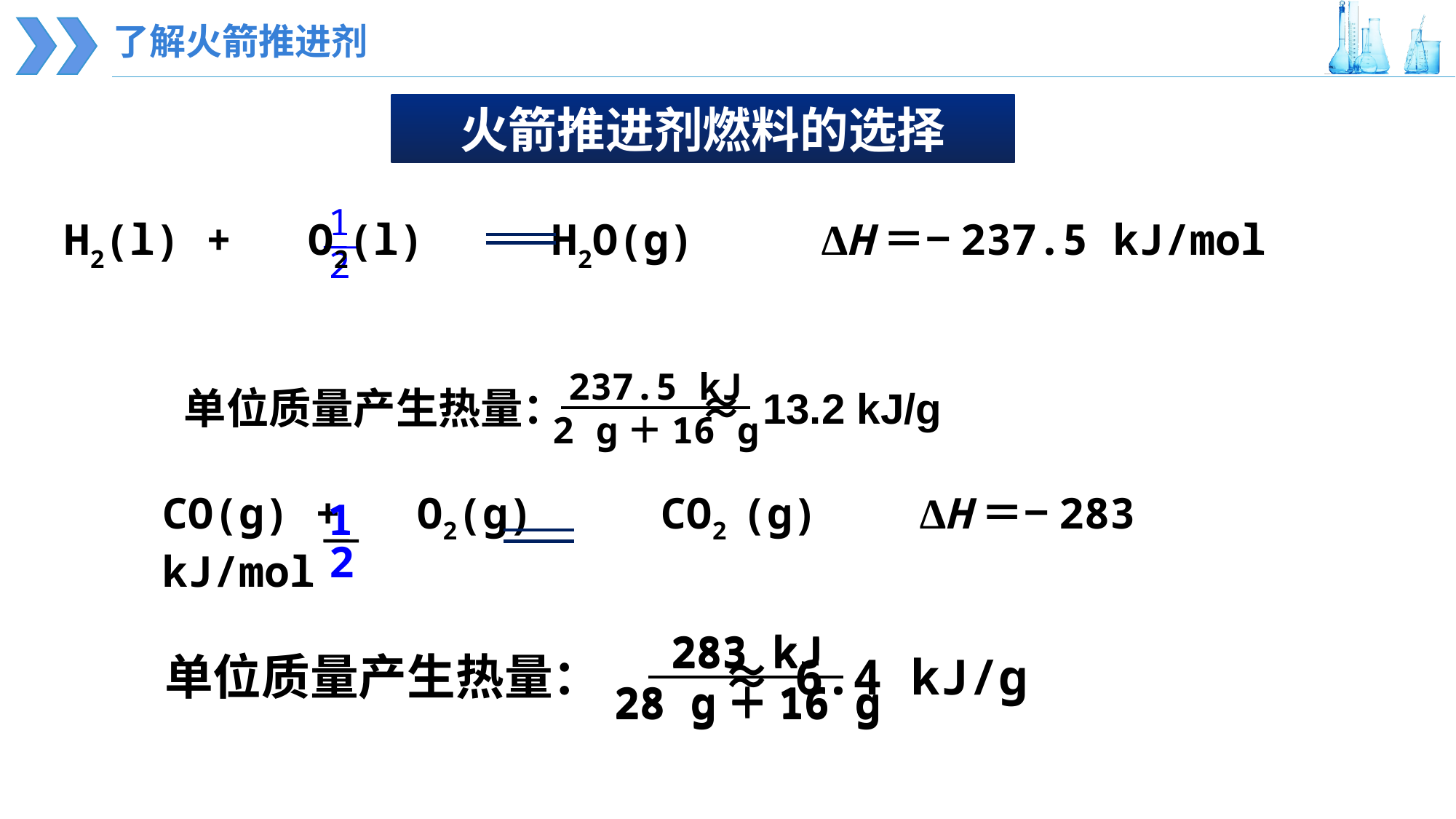

了解火箭推进剂
火箭推进剂燃料的选择
1
2
 H2(l) +   O2(l)     H2O(g)     ∆H＝−237.5 kJ/mol
237.5 kJ
2 g＋16 g
   单位质量产生热量：              ≈ 13.2 kJ/g
1
2
CO(g) +   O2(g)     CO2 (g)    ∆H＝−283 kJ/mol
283 kJ
28 g＋16 g
283 kJ
28 g＋16 g
   单位质量产生热量：           ≈ 6.4 kJ/g